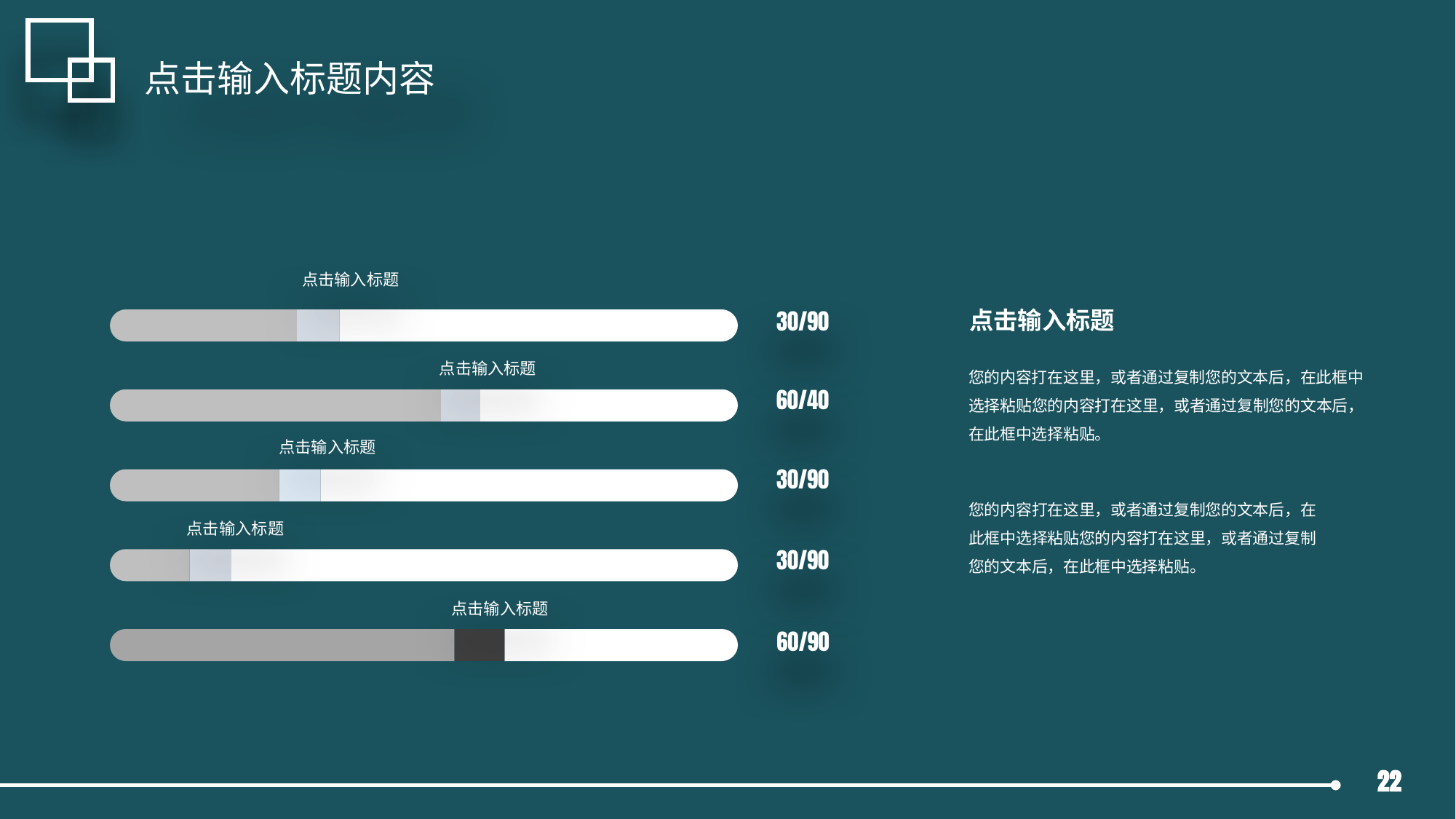

延迟符
点击输入标题内容
点击输入标题
点击输入标题
您的内容打在这里，或者通过复制您的文本后，在此框中选择粘贴您的内容打在这里，或者通过复制您的文本后，在此框中选择粘贴。
您的内容打在这里，或者通过复制您的文本后，在此框中选择粘贴您的内容打在这里，或者通过复制您的文本后，在此框中选择粘贴。
30/90

点击输入标题
60/40

点击输入标题
30/90

点击输入标题
30/90

点击输入标题
60/90

22